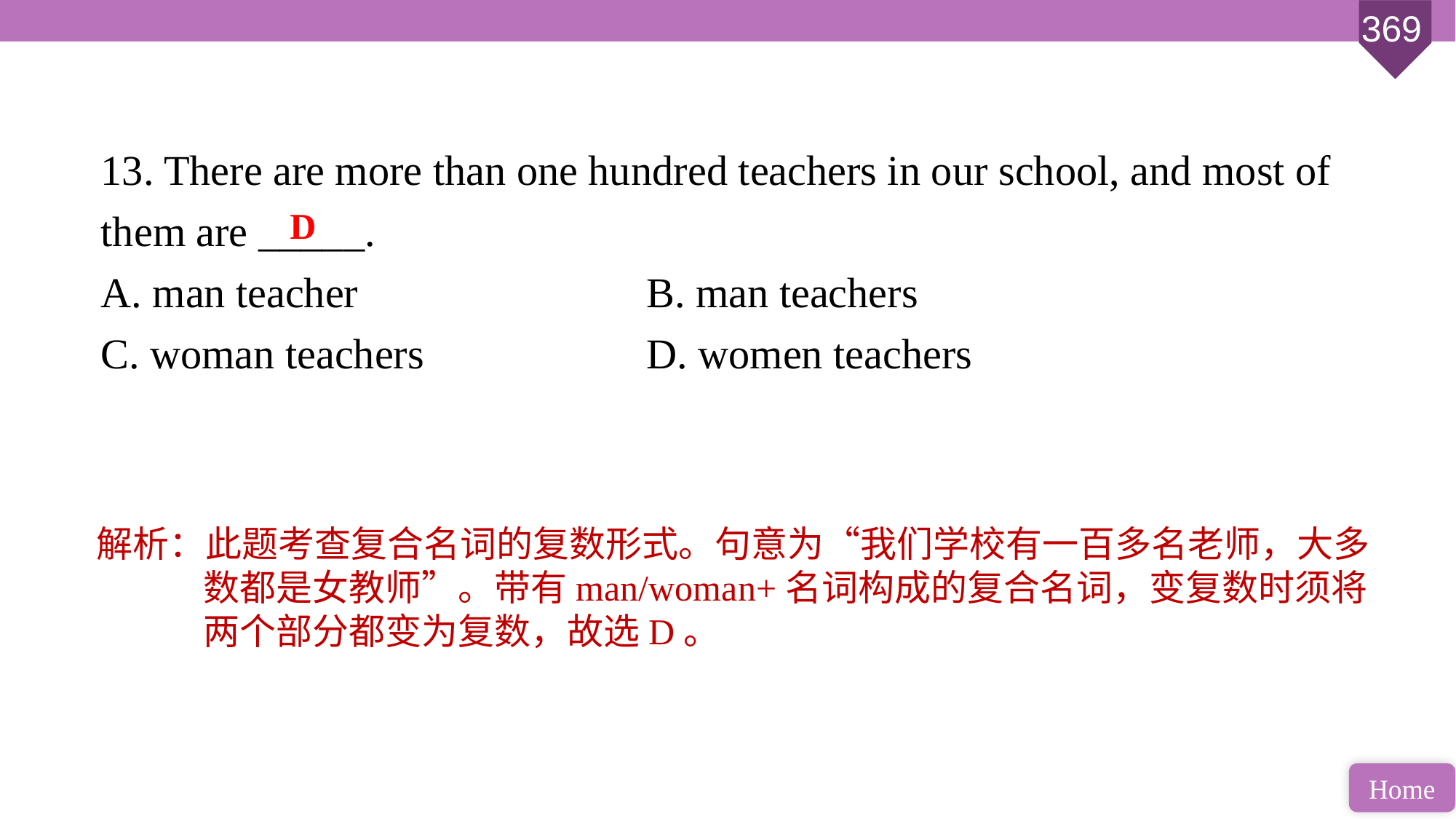

13. There are more than one hundred teachers in our school, and most of them are _____.
A. man teacher		 	B. man teachers
C. woman teachers 		D. women teachers
D
解析：此题考查复合名词的复数形式。句意为“我们学校有一百多名老师，大多数都是女教师”。带有man/woman+名词构成的复合名词，变复数时须将两个部分都变为复数，故选D。